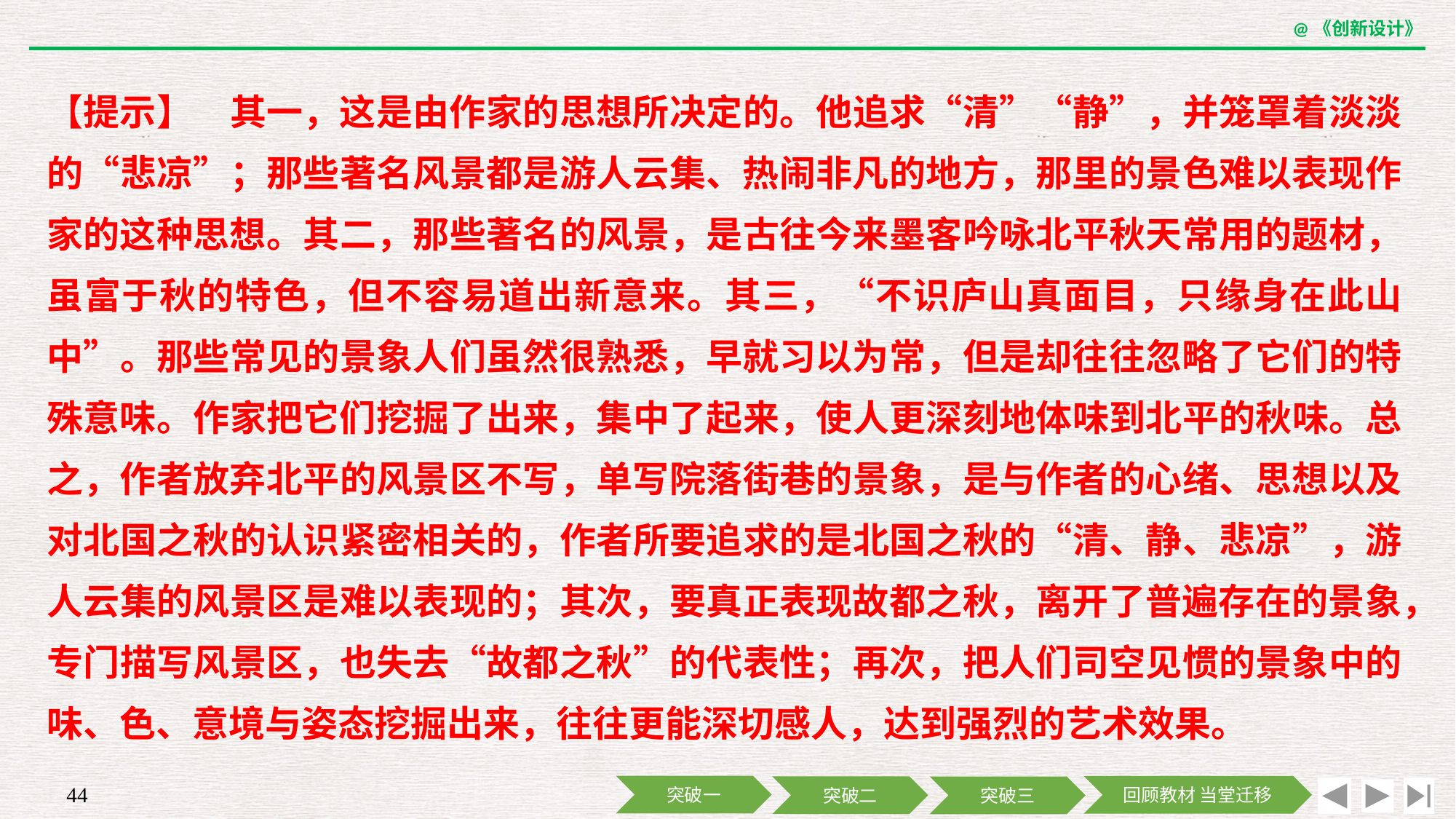

【提示】　其一，这是由作家的思想所决定的。他追求“清”“静”，并笼罩着淡淡的“悲凉”；那些著名风景都是游人云集、热闹非凡的地方，那里的景色难以表现作家的这种思想。其二，那些著名的风景，是古往今来墨客吟咏北平秋天常用的题材，虽富于秋的特色，但不容易道出新意来。其三，“不识庐山真面目，只缘身在此山中”。那些常见的景象人们虽然很熟悉，早就习以为常，但是却往往忽略了它们的特殊意味。作家把它们挖掘了出来，集中了起来，使人更深刻地体味到北平的秋味。总之，作者放弃北平的风景区不写，单写院落街巷的景象，是与作者的心绪、思想以及对北国之秋的认识紧密相关的，作者所要追求的是北国之秋的“清、静、悲凉”，游人云集的风景区是难以表现的；其次，要真正表现故都之秋，离开了普遍存在的景象，专门描写风景区，也失去“故都之秋”的代表性；再次，把人们司空见惯的景象中的味、色、意境与姿态挖掘出来，往往更能深切感人，达到强烈的艺术效果。